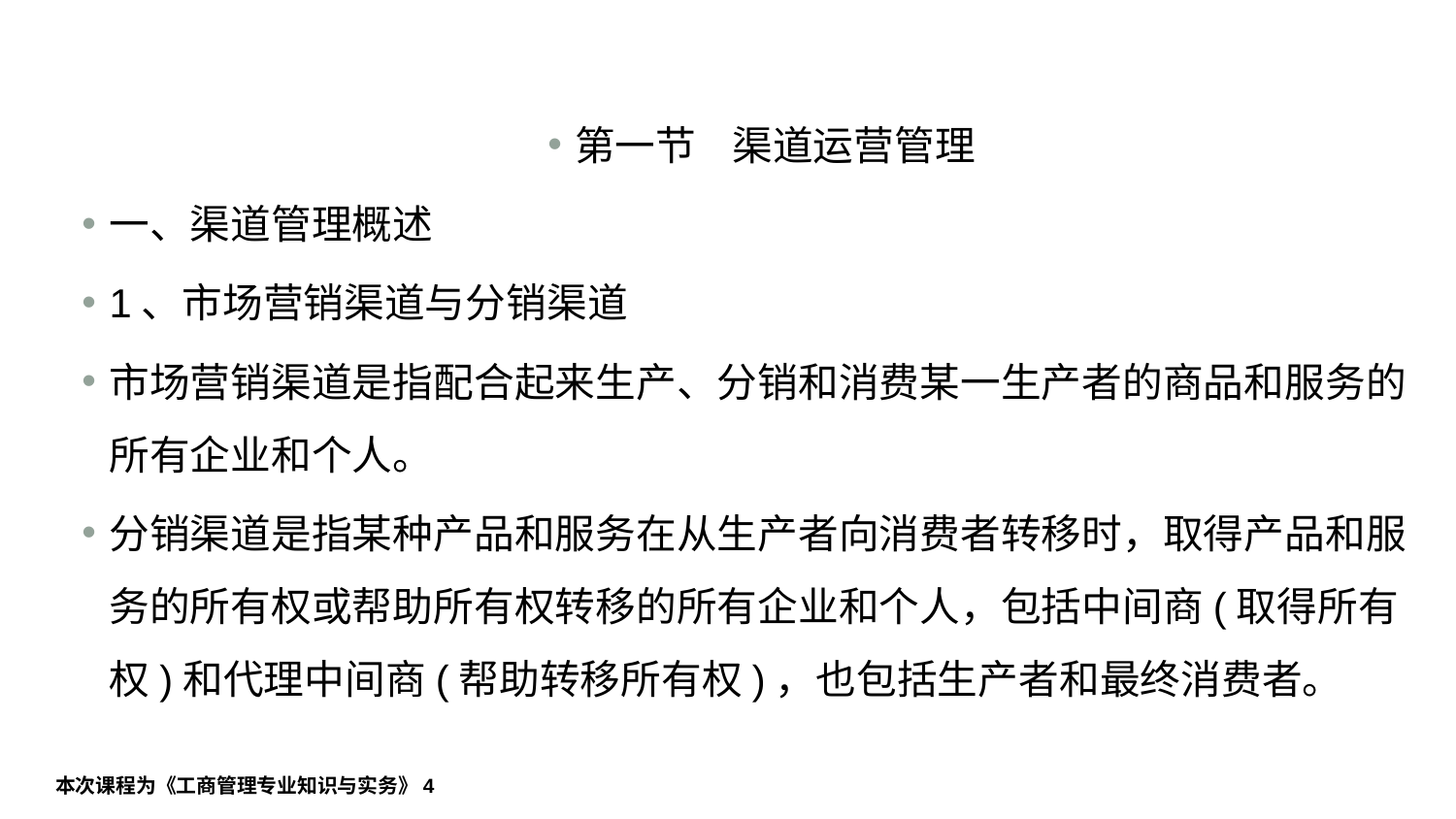

#
第一节    渠道运营管理
一、渠道管理概述
1、市场营销渠道与分销渠道
市场营销渠道是指配合起来生产、分销和消费某一生产者的商品和服务的所有企业和个人。
分销渠道是指某种产品和服务在从生产者向消费者转移时，取得产品和服务的所有权或帮助所有权转移的所有企业和个人，包括中间商(取得所有权)和代理中间商(帮助转移所有权)，也包括生产者和最终消费者。